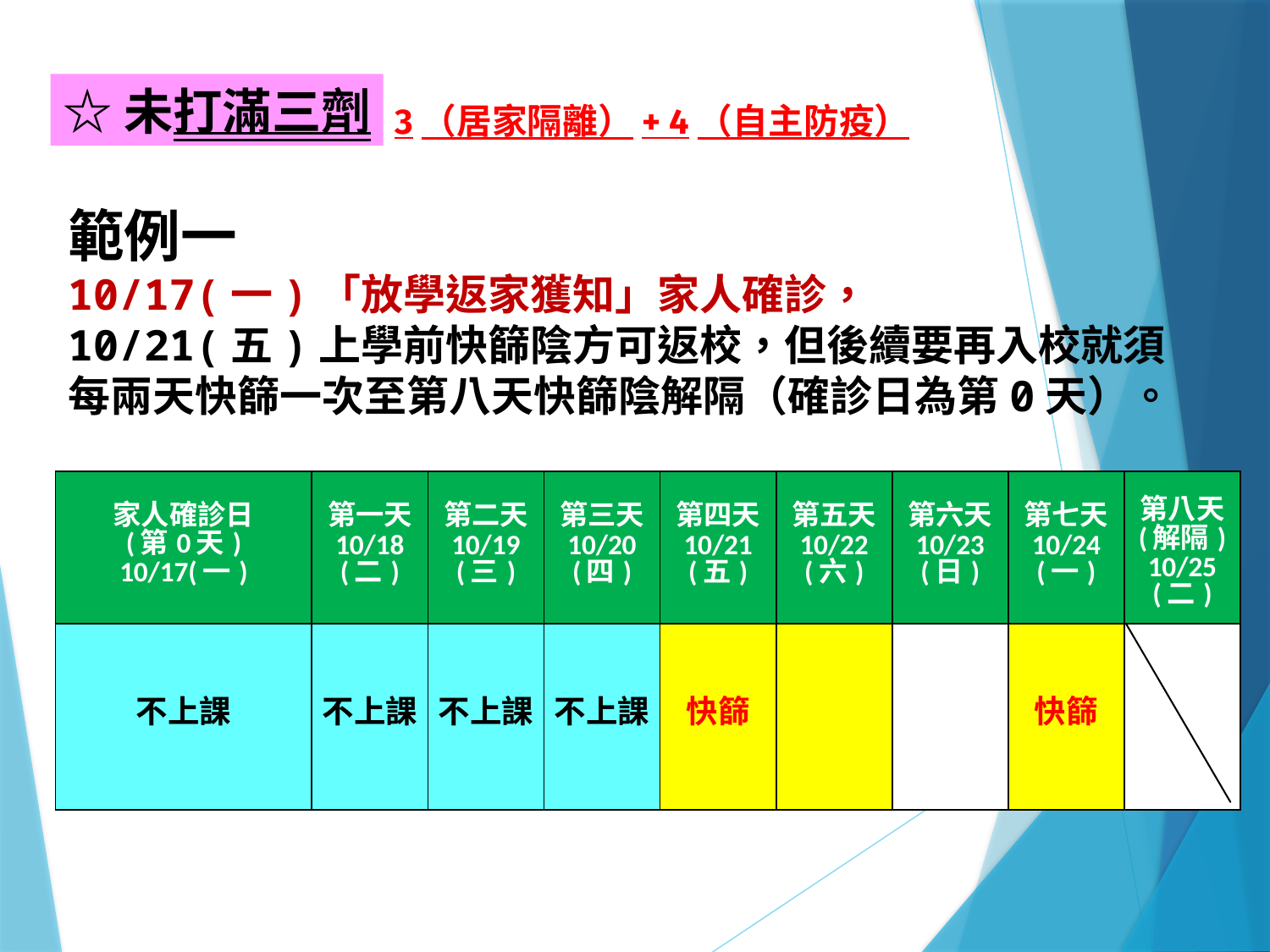

☆未打滿三劑
3（居家隔離）+ 4（自主防疫）
範例一
10/17(一)「放學返家獲知」家人確診，
10/21(五)上學前快篩陰方可返校，但後續要再入校就須
每兩天快篩一次至第八天快篩陰解隔（確診日為第0天）。

| 家人確診日 (第0天) 10/17(一) | 第一天 10/18 (二) | 第二天 10/19 (三) | 第三天 10/20 (四) | 第四天 10/21 (五) | 第五天 10/22 (六) | 第六天 10/23 (日) | 第七天 10/24 (一) | 第八天 (解隔) 10/25 (二) |
| --- | --- | --- | --- | --- | --- | --- | --- | --- |
| 不上課 | 不上課 | 不上課 | 不上課 | 快篩 |  |  | 快篩 |  |